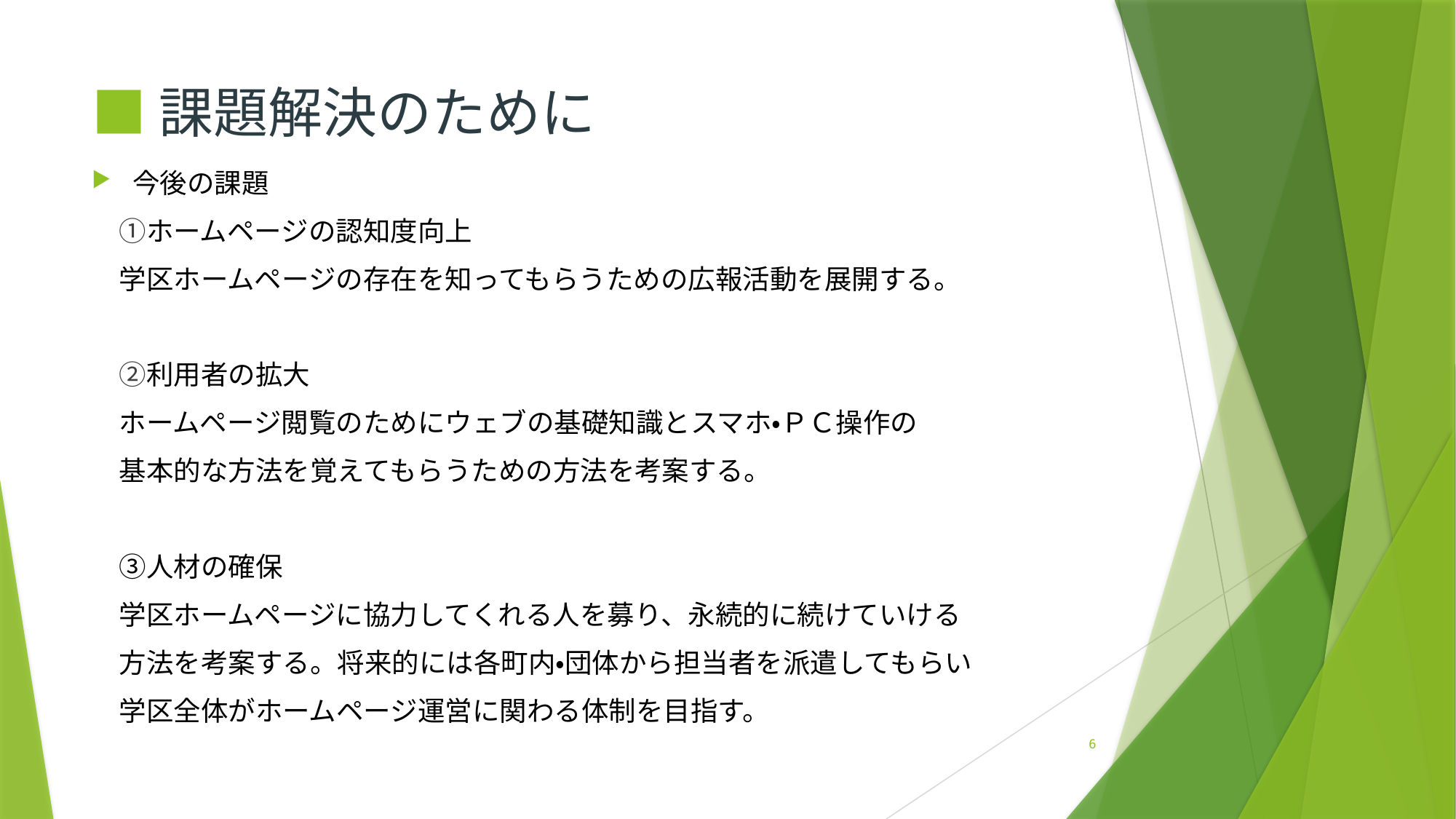

# ■課題解決のために
今後の課題
　①ホームページの認知度向上
　学区ホームページの存在を知ってもらうための広報活動を展開する。

　②利用者の拡大
　ホームページ閲覧のためにウェブの基礎知識とスマホ・ＰＣ操作の
　基本的な方法を覚えてもらうための方法を考案する。

　③人材の確保
　学区ホームページに協力してくれる人を募り、永続的に続けていける
　方法を考案する。将来的には各町内・団体から担当者を派遣してもらい
　学区全体がホームページ運営に関わる体制を目指す。

6